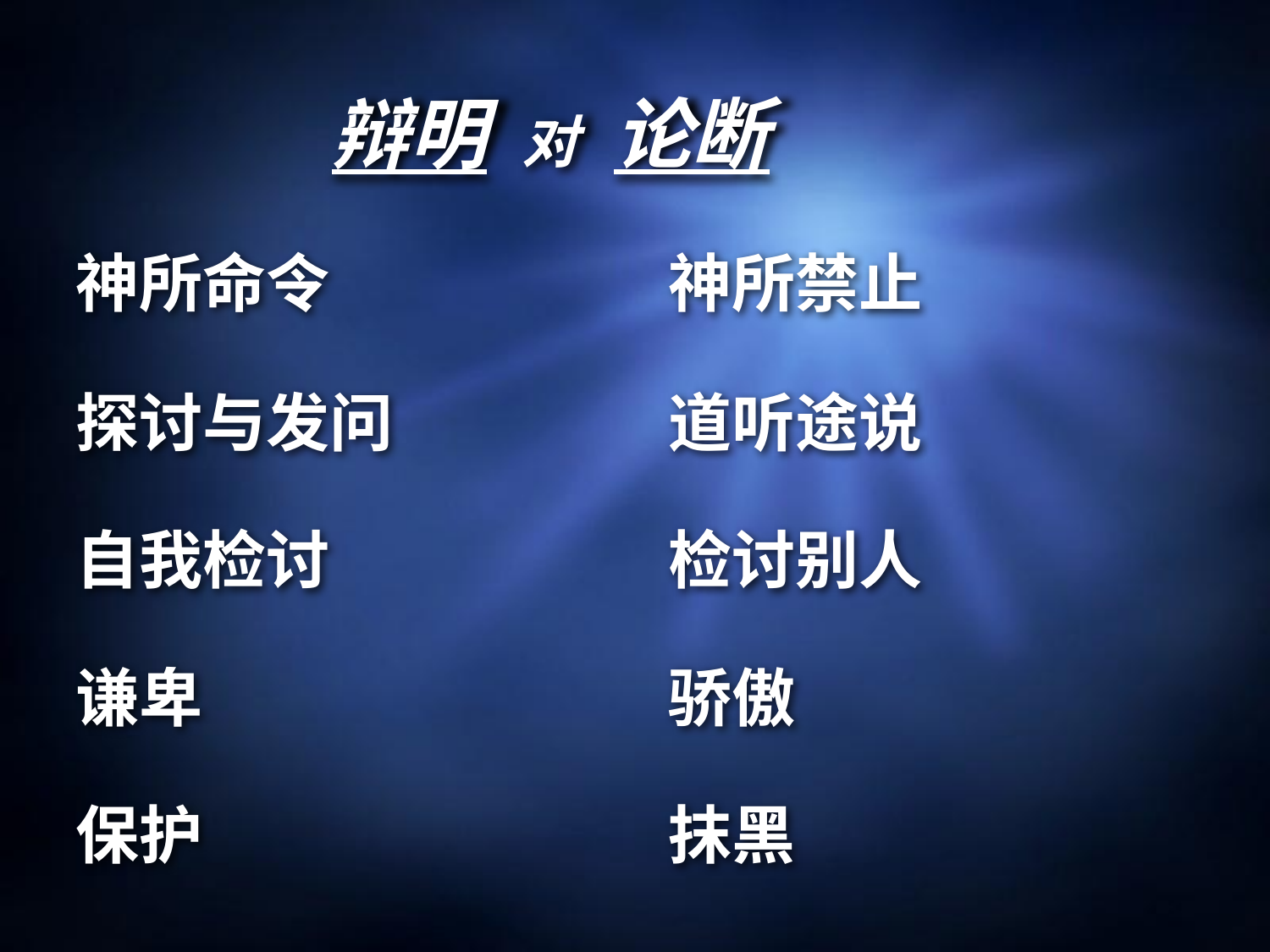

# 辩明  对  论断
神所命令
神所禁止
探讨与发问
道听途说
自我检讨
检讨别人
谦卑
骄傲
保护
抹黑